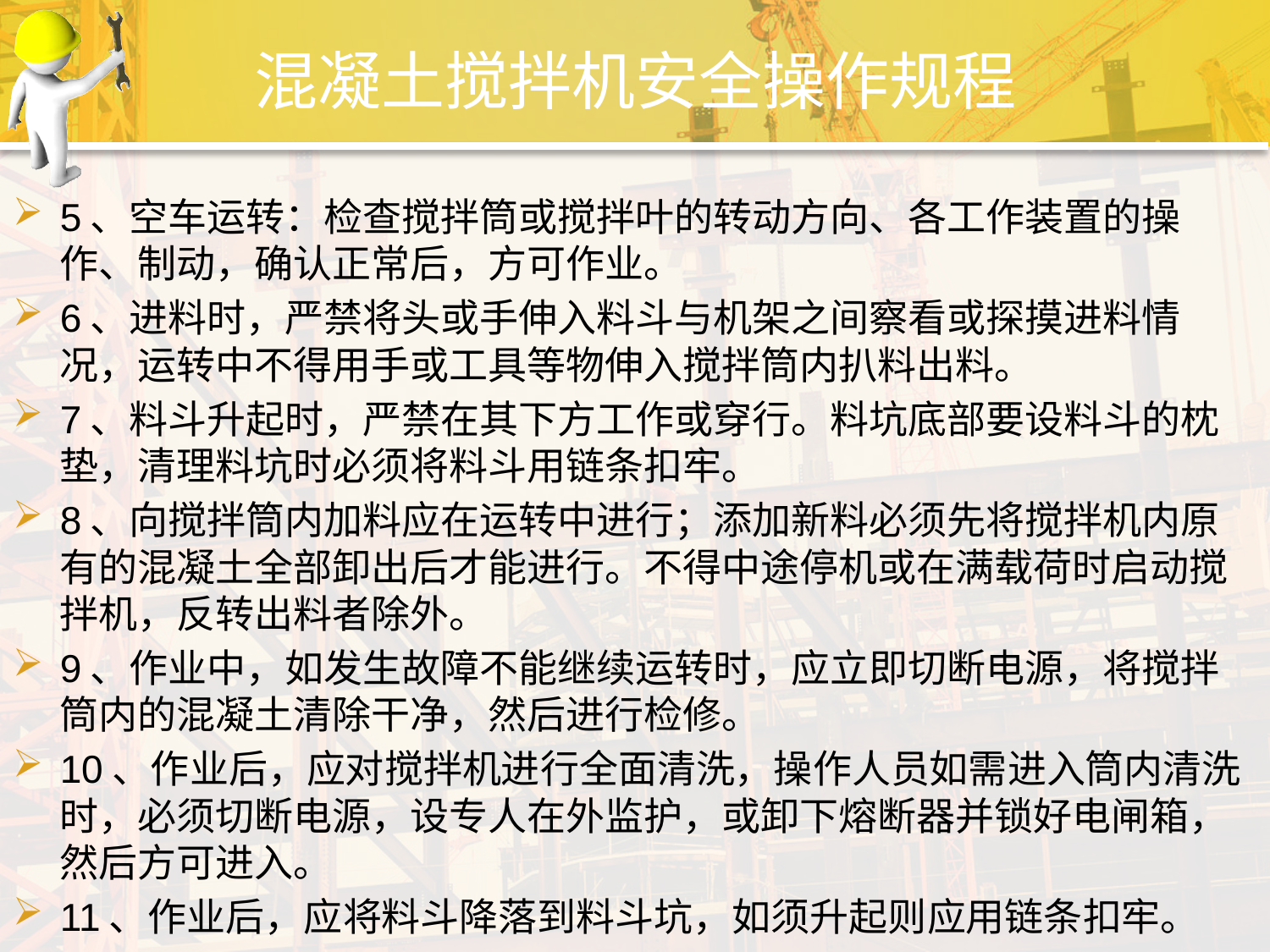

# 混凝土搅拌机安全操作规程
5、空车运转：检查搅拌筒或搅拌叶的转动方向、各工作装置的操作、制动，确认正常后，方可作业。
6、进料时，严禁将头或手伸入料斗与机架之间察看或探摸进料情况，运转中不得用手或工具等物伸入搅拌筒内扒料出料。
7、料斗升起时，严禁在其下方工作或穿行。料坑底部要设料斗的枕垫，清理料坑时必须将料斗用链条扣牢。
8、向搅拌筒内加料应在运转中进行；添加新料必须先将搅拌机内原有的混凝土全部卸出后才能进行。不得中途停机或在满载荷时启动搅拌机，反转出料者除外。
9、作业中，如发生故障不能继续运转时，应立即切断电源，将搅拌筒内的混凝土清除干净，然后进行检修。
10、作业后，应对搅拌机进行全面清洗，操作人员如需进入筒内清洗时，必须切断电源，设专人在外监护，或卸下熔断器并锁好电闸箱，然后方可进入。
11、作业后，应将料斗降落到料斗坑，如须升起则应用链条扣牢。